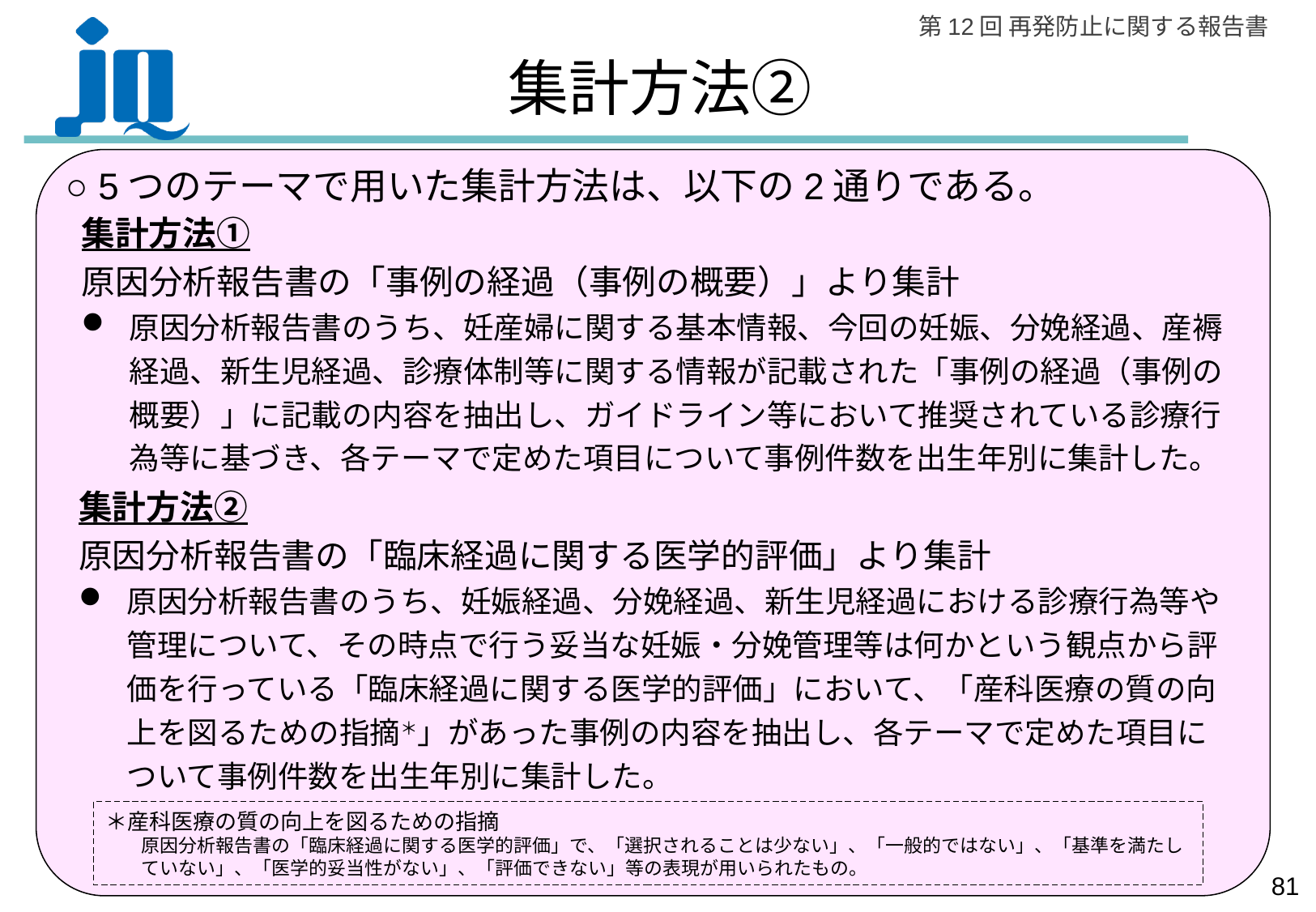

# 集計方法②
○ 5つのテーマで用いた集計方法は、以下の2通りである。

集計方法①
原因分析報告書の「事例の経過（事例の概要）」より集計
原因分析報告書のうち、妊産婦に関する基本情報、今回の妊娠、分娩経過、産褥経過、新生児経過、診療体制等に関する情報が記載された「事例の経過（事例の概要）」に記載の内容を抽出し、ガイドライン等において推奨されている診療行為等に基づき、各テーマで定めた項目について事例件数を出生年別に集計した。
集計方法②
原因分析報告書の「臨床経過に関する医学的評価」より集計
原因分析報告書のうち、妊娠経過、分娩経過、新生児経過における診療行為等や管理について、その時点で行う妥当な妊娠・分娩管理等は何かという観点から評価を行っている「臨床経過に関する医学的評価」において、「産科医療の質の向上を図るための指摘＊」があった事例の内容を抽出し、各テーマで定めた項目について事例件数を出生年別に集計した。
＊産科医療の質の向上を図るための指摘
原因分析報告書の「臨床経過に関する医学的評価」で、「選択されることは少ない」、「一般的ではない」、「基準を満たしていない」、「医学的妥当性がない」、「評価できない」等の表現が用いられたもの。
81